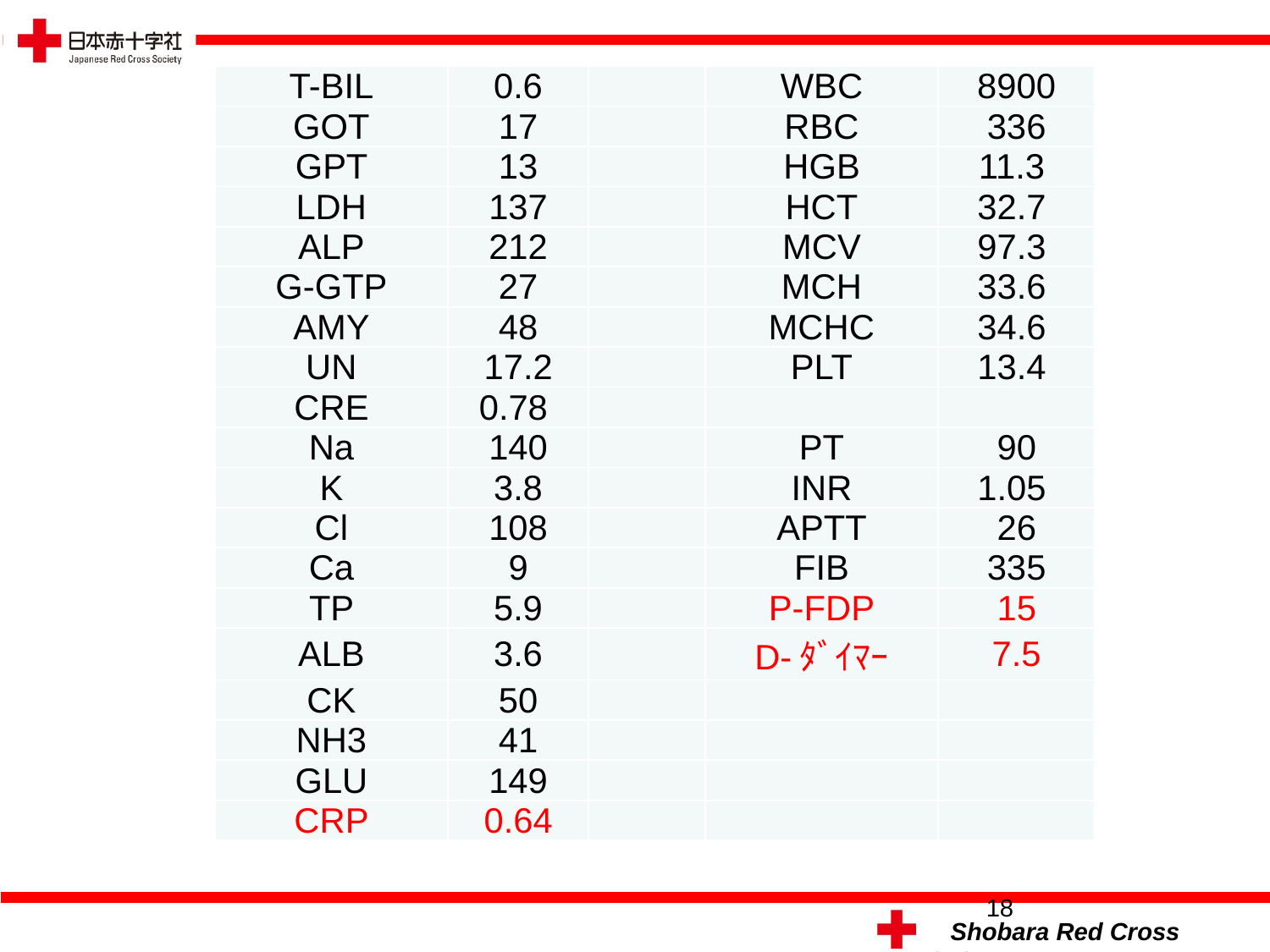

| T-BIL | 0.6 |  | WBC | 8900 |
| --- | --- | --- | --- | --- |
| GOT | 17 |  | RBC | 336 |
| GPT | 13 |  | HGB | 11.3 |
| LDH | 137 |  | HCT | 32.7 |
| ALP | 212 |  | MCV | 97.3 |
| G-GTP | 27 |  | MCH | 33.6 |
| AMY | 48 |  | MCHC | 34.6 |
| UN | 17.2 |  | PLT | 13.4 |
| CRE | 0.78 |  |  |  |
| Na | 140 |  | PT | 90 |
| K | 3.8 |  | INR | 1.05 |
| Cl | 108 |  | APTT | 26 |
| Ca | 9 |  | FIB | 335 |
| TP | 5.9 |  | P-FDP | 15 |
| ALB | 3.6 |  | D-ﾀﾞｲﾏｰ | 7.5 |
| CK | 50 |  |  |  |
| NH3 | 41 |  |  |  |
| GLU | 149 |  |  |  |
| CRP | 0.64 |  |  |  |
18